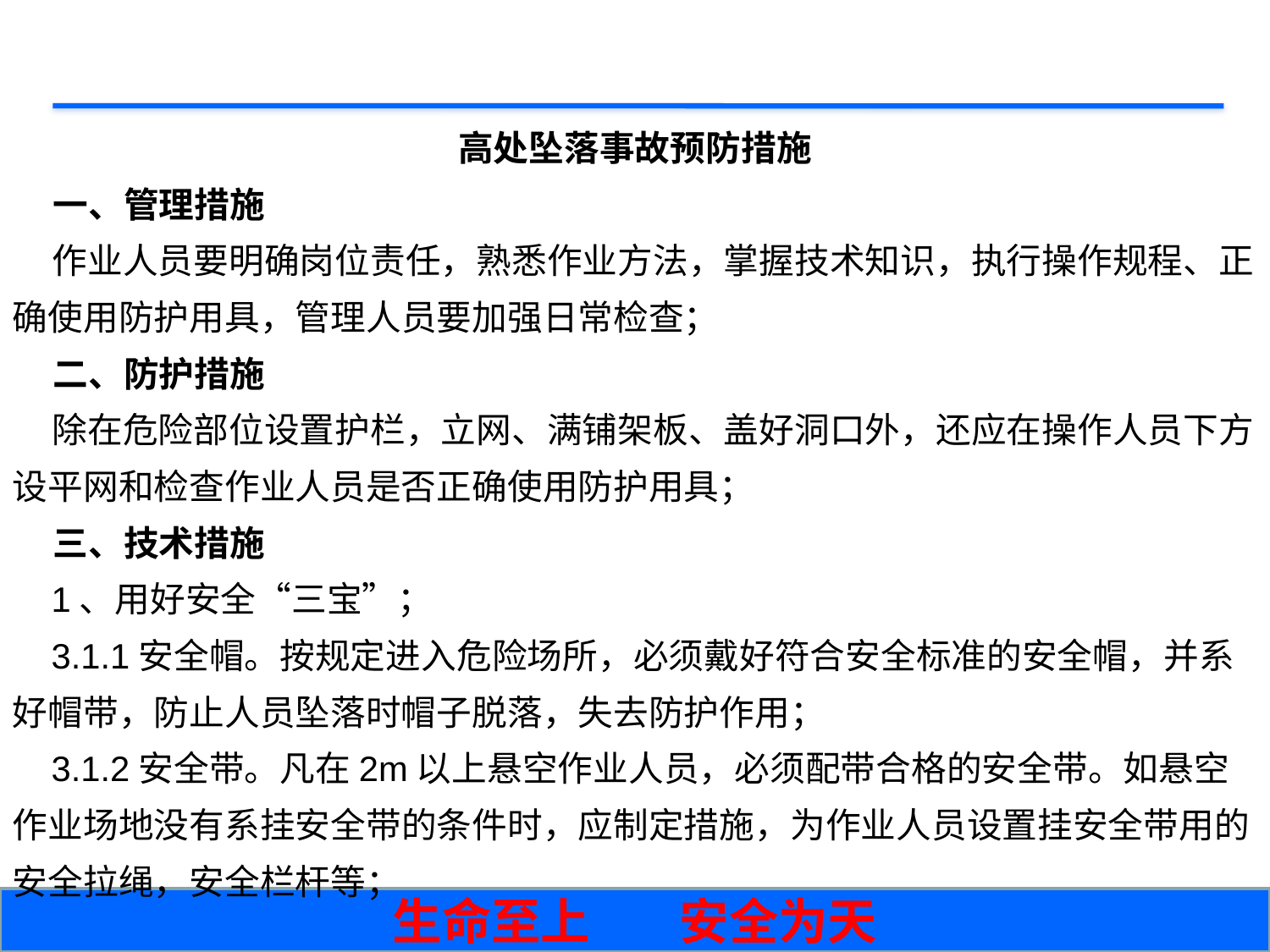

高处坠落事故预防措施
    一、管理措施
    作业人员要明确岗位责任，熟悉作业方法，掌握技术知识，执行操作规程、正确使用防护用具，管理人员要加强日常检查；
    二、防护措施
    除在危险部位设置护栏，立网、满铺架板、盖好洞口外，还应在操作人员下方设平网和检查作业人员是否正确使用防护用具；
    三、技术措施
    1、用好安全“三宝”；
    3.1.1安全帽。按规定进入危险场所，必须戴好符合安全标准的安全帽，并系好帽带，防止人员坠落时帽子脱落，失去防护作用；
    3.1.2安全带。凡在2m以上悬空作业人员，必须配带合格的安全带。如悬空作业场地没有系挂安全带的条件时，应制定措施，为作业人员设置挂安全带用的安全拉绳，安全栏杆等；